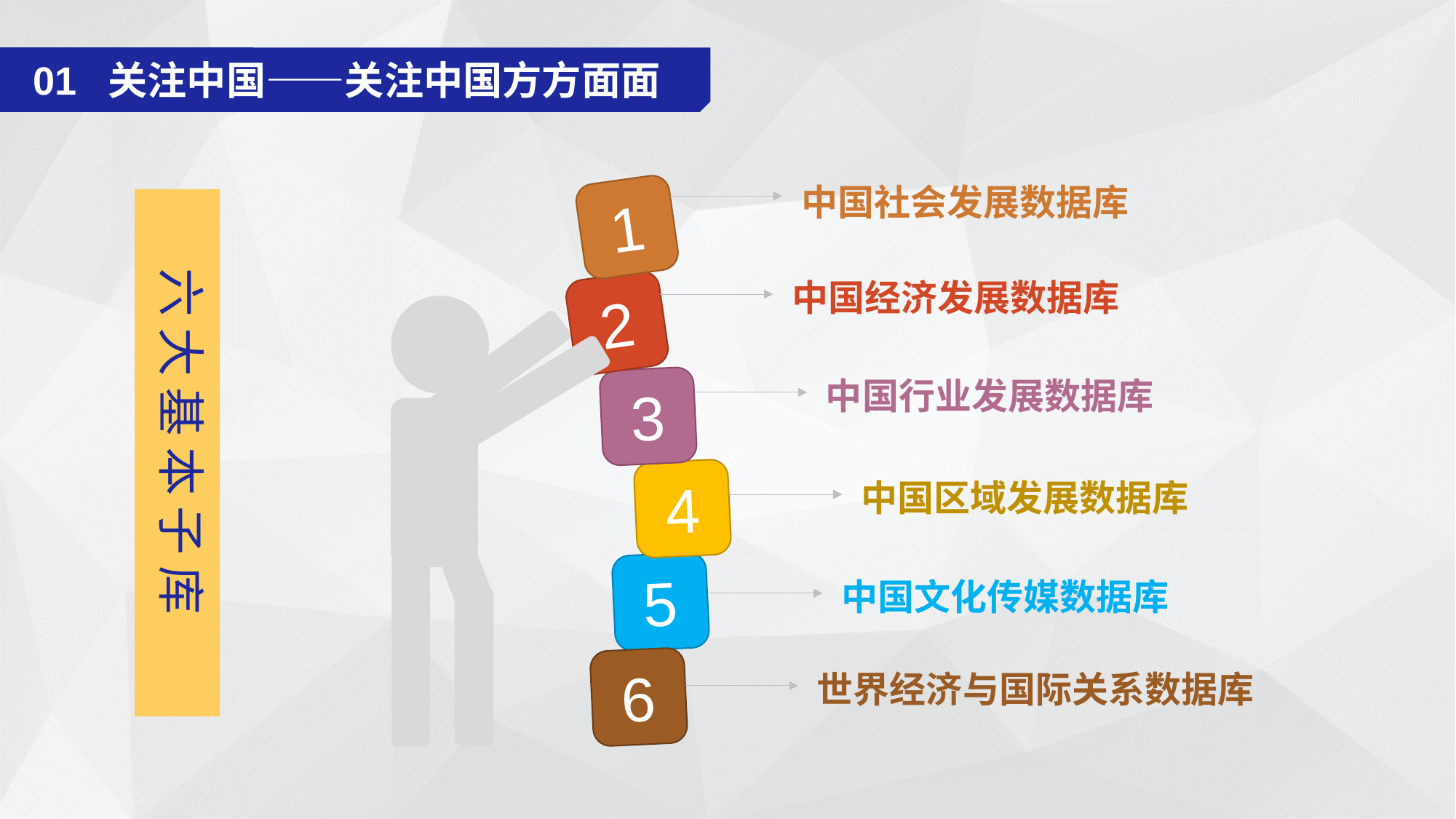

01  关注中国——关注中国方方面面

社情简介
社情简介
中国社会发展数据库
1
中国经济发展数据库
2
六 大 基 本 子 库

中国行业发展数据库
3

中国区域发展数据库
4
5
中国文化传媒数据库
世界经济与国际关系数据库
6